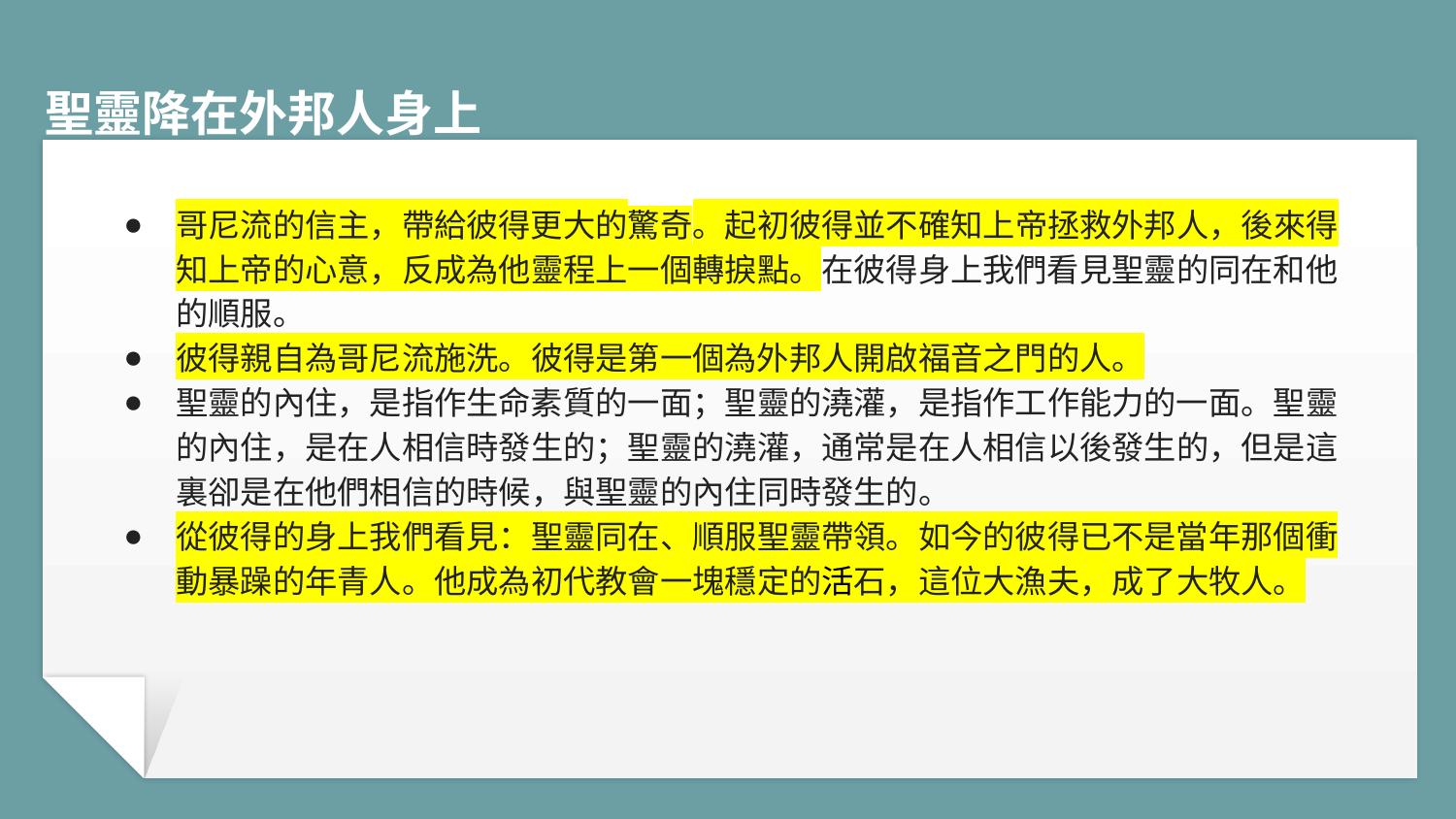

# 聖靈降在外邦人身上
哥尼流的信主，帶給彼得更大的驚奇。起初彼得並不確知上帝拯救外邦人，後來得知上帝的心意，反成為他靈程上一個轉捩點。在彼得身上我們看見聖靈的同在和他的順服。
彼得親自為哥尼流施洗。彼得是第一個為外邦人開啟福音之門的人。
聖靈的內住，是指作生命素質的一面；聖靈的澆灌，是指作工作能力的一面。聖靈的內住，是在人相信時發生的；聖靈的澆灌，通常是在人相信以後發生的，但是這裏卻是在他們相信的時候，與聖靈的內住同時發生的。
從彼得的身上我們看見：聖靈同在、順服聖靈帶領。如今的彼得已不是當年那個衝動暴躁的年青人。他成為初代教會一塊穩定的活石，這位大漁夫，成了大牧人。